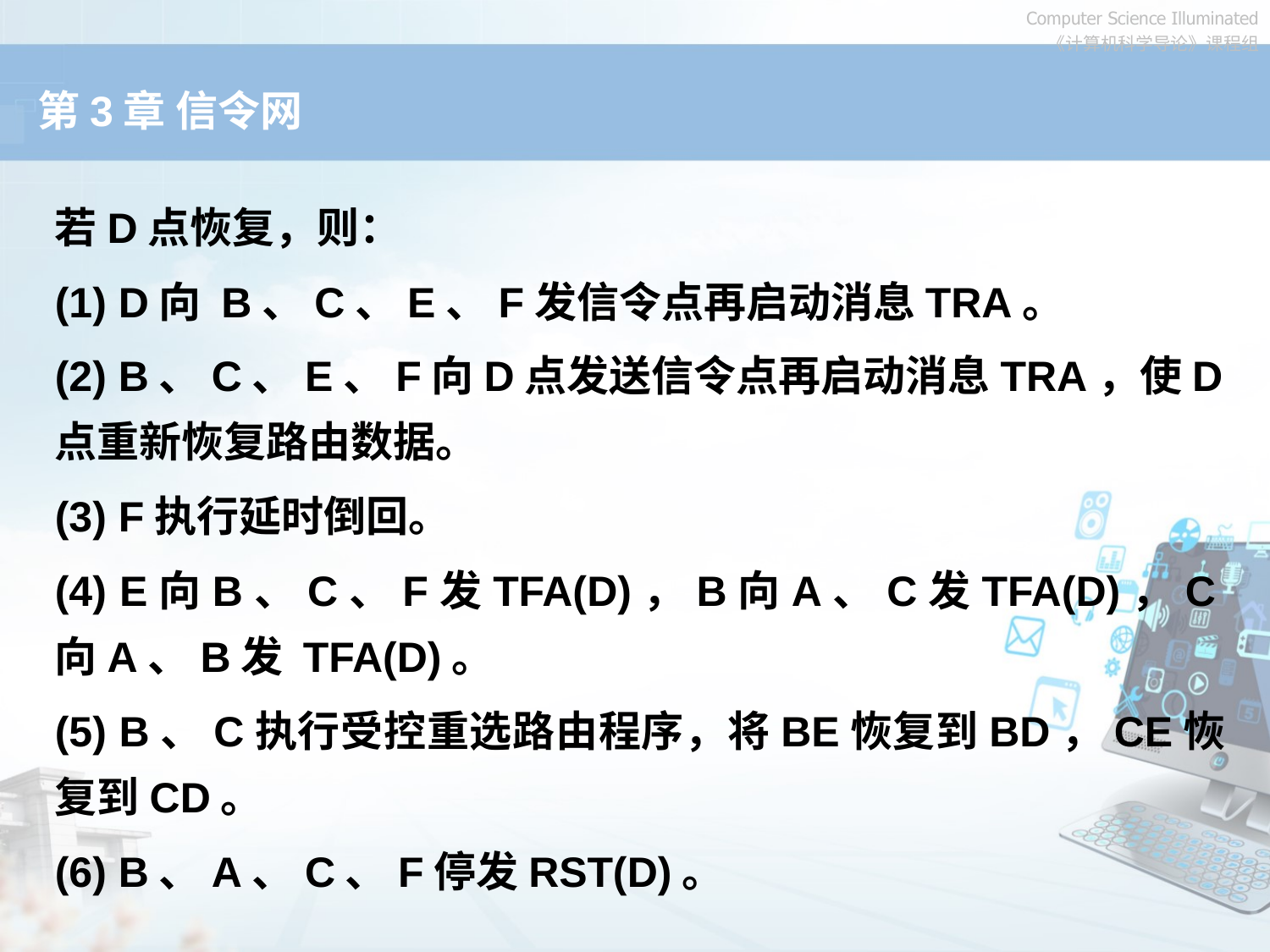

第3章 信令网
若D点恢复，则：
(1) D向 B、C、E、F发信令点再启动消息TRA。
(2) B、C、E、F向D点发送信令点再启动消息TRA，使D点重新恢复路由数据。
(3) F执行延时倒回。
(4) E向B、C、F发TFA(D)，B向A、C发TFA(D)，C向A、B发 TFA(D)。
(5) B、C执行受控重选路由程序，将BE恢复到BD，CE恢复到CD。
(6) B、A、C、F停发RST(D)。